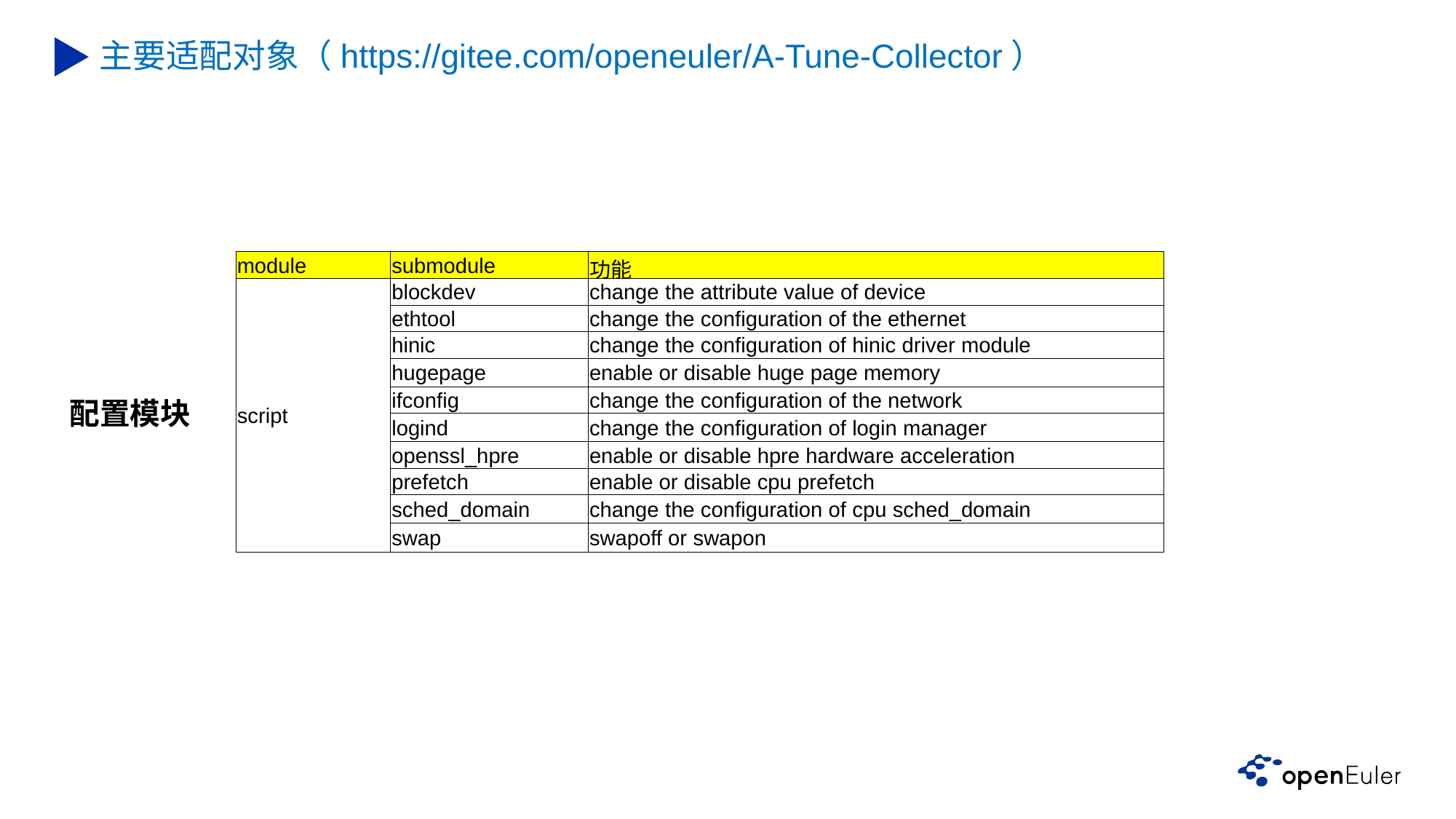

主要适配对象（https://gitee.com/openeuler/A-Tune-Collector）
| module | submodule | 功能 |
| --- | --- | --- |
| script | blockdev | change the attribute value of device |
|  | ethtool | change the configuration of the ethernet |
|  | hinic | change the configuration of hinic driver module |
|  | hugepage | enable or disable huge page memory |
|  | ifconfig | change the configuration of the network |
|  | logind | change the configuration of login manager |
|  | openssl\_hpre | enable or disable hpre hardware acceleration |
|  | prefetch | enable or disable cpu prefetch |
|  | sched\_domain | change the configuration of cpu sched\_domain |
|  | swap | swapoff or swapon |
配置模块